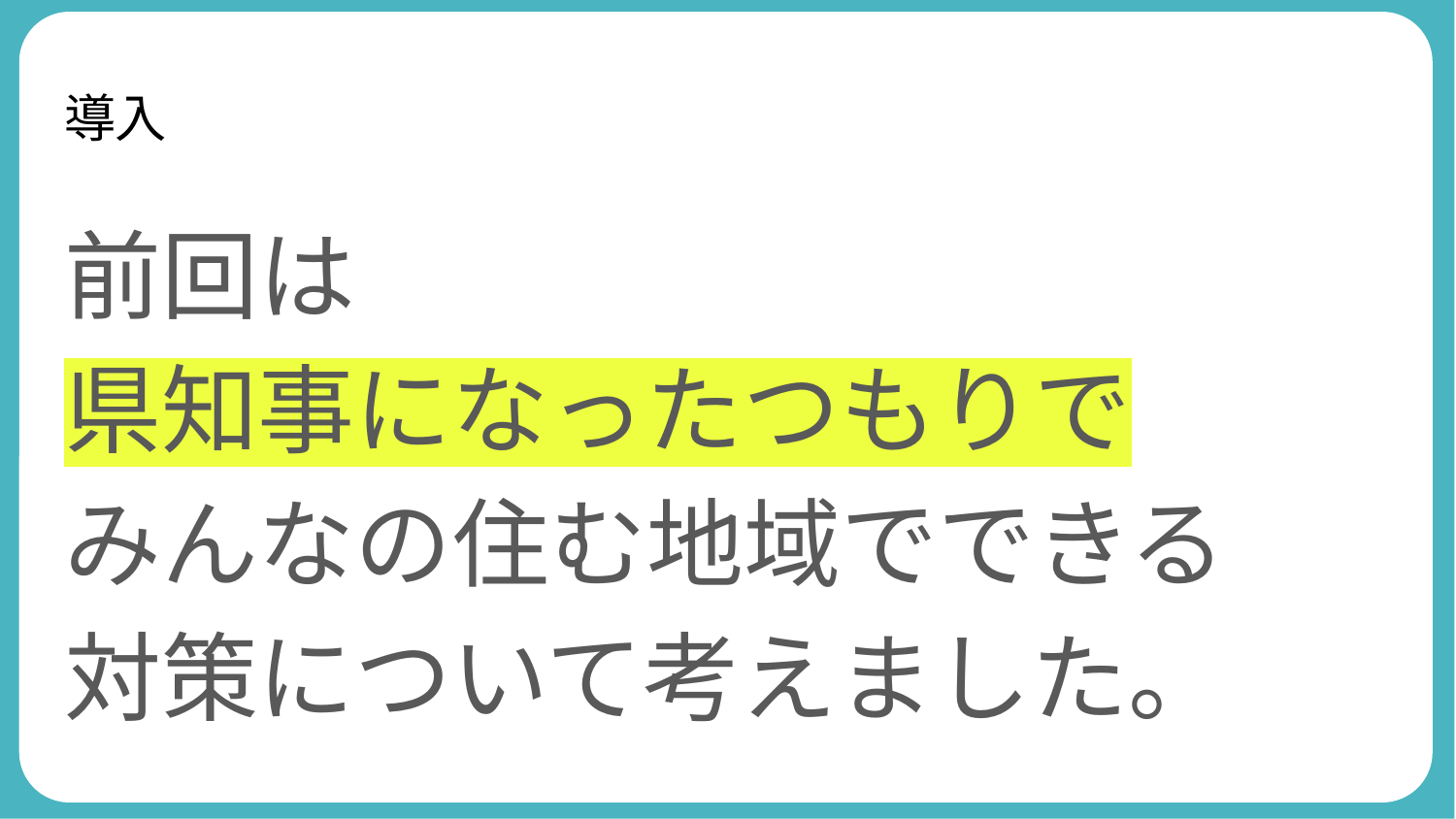

# 導入
前回は
県知事になったつもりで
みんなの住む地域でできる
対策について考えました。